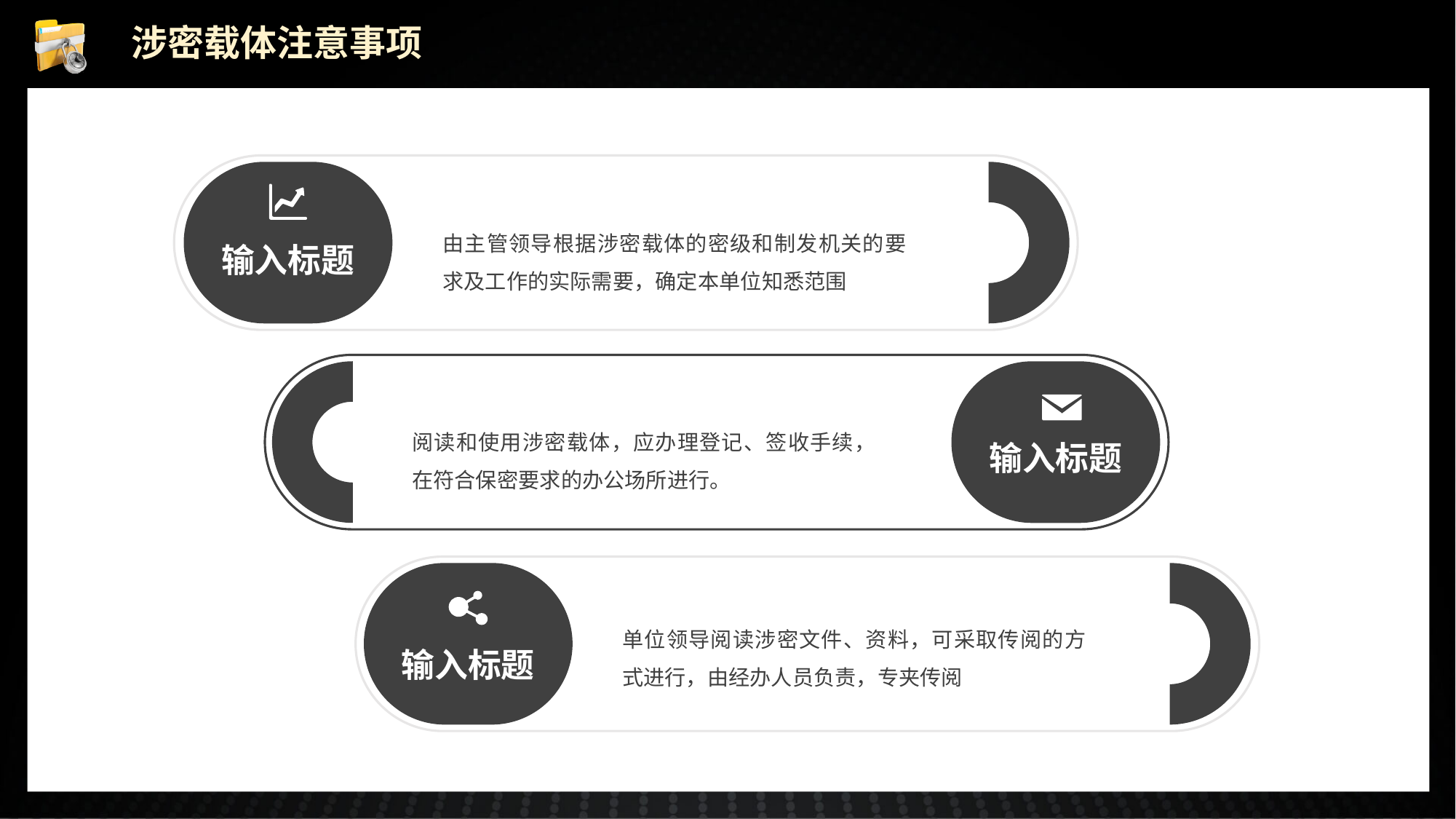

涉密载体注意事项

由主管领导根据涉密载体的密级和制发机关的要求及工作的实际需要，确定本单位知悉范围
输入标题

阅读和使用涉密载体，应办理登记、签收手续，在符合保密要求的办公场所进行。
输入标题

单位领导阅读涉密文件、资料，可采取传阅的方式进行，由经办人员负责，专夹传阅
输入标题